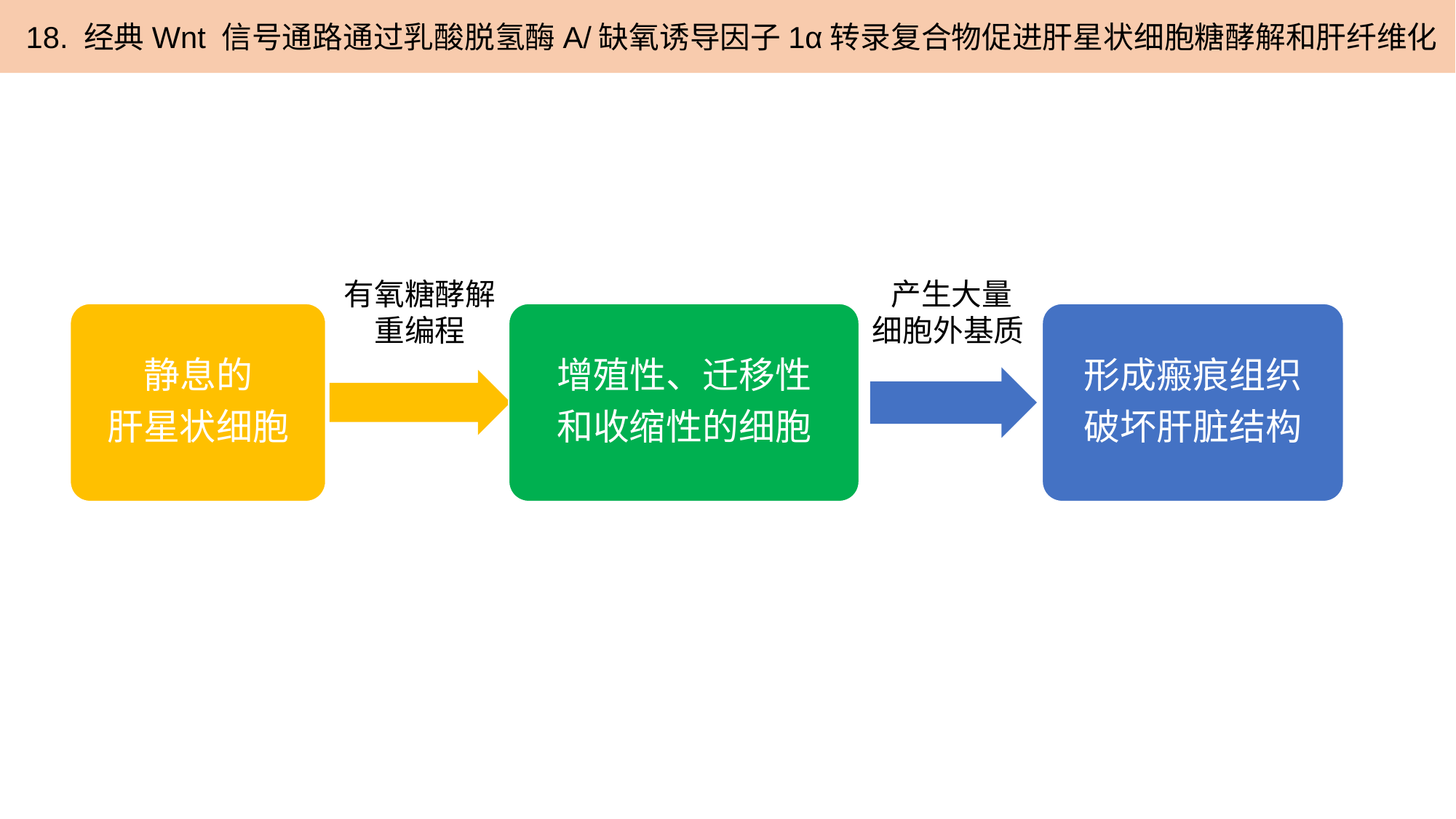

18. 经典Wnt 信号通路通过乳酸脱氢酶A/缺氧诱导因子1α转录复合物促进肝星状细胞糖酵解和肝纤维化
产生大量
细胞外基质
有氧糖酵解重编程
静息的
肝星状细胞

增殖性、迁移性
和收缩性的细胞

形成瘢痕组织
破坏肝脏结构